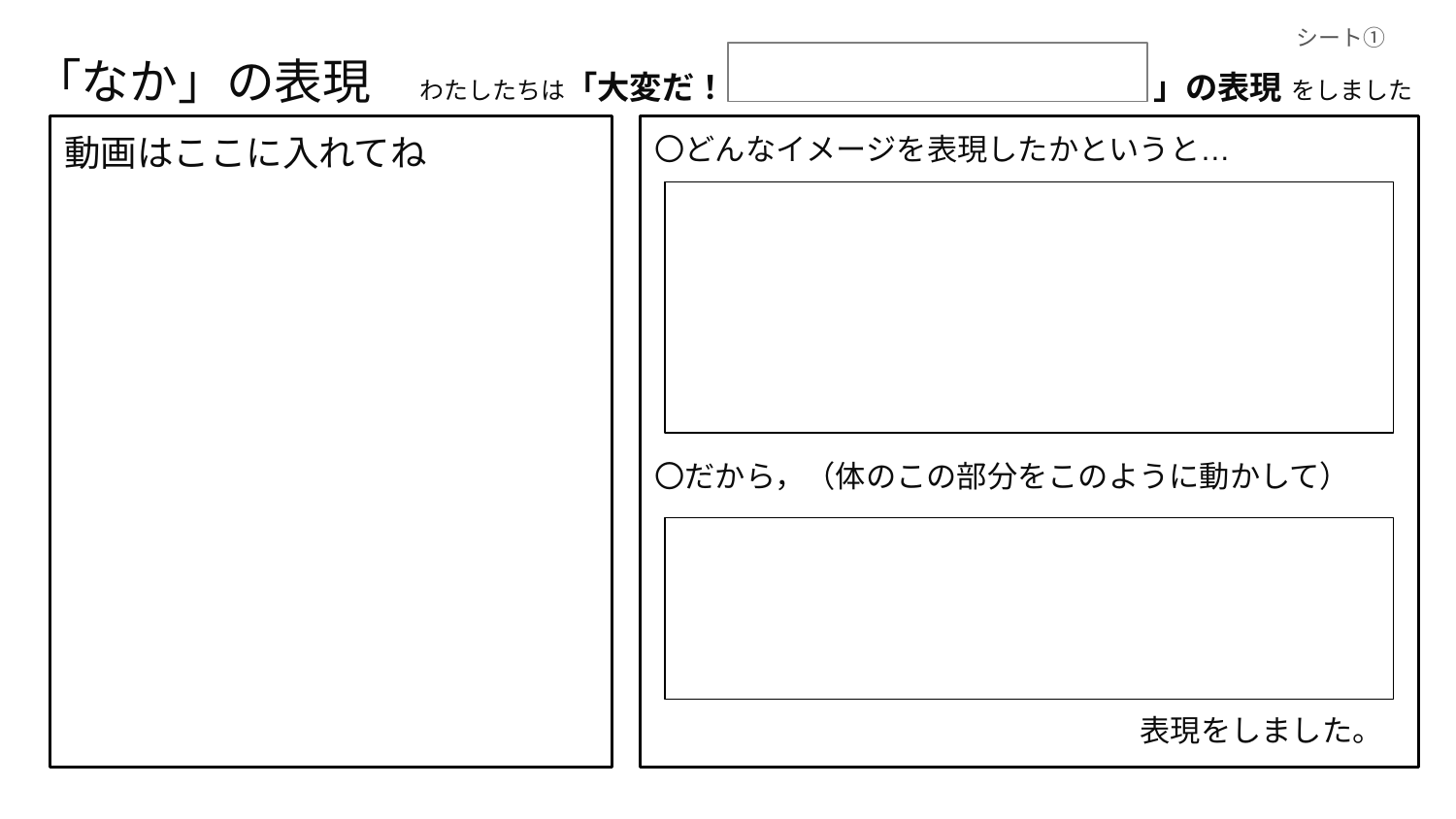

シート①
「なか」の表現　わたしたちは「大変だ！        　　　　　　　　　　　」の表現 をしました

動画はここに入れてね
〇どんなイメージを表現したかというと…

〇だから，（体のこの部分をこのように動かして）

　　　　　　　　　　　　　　　　表現をしました。